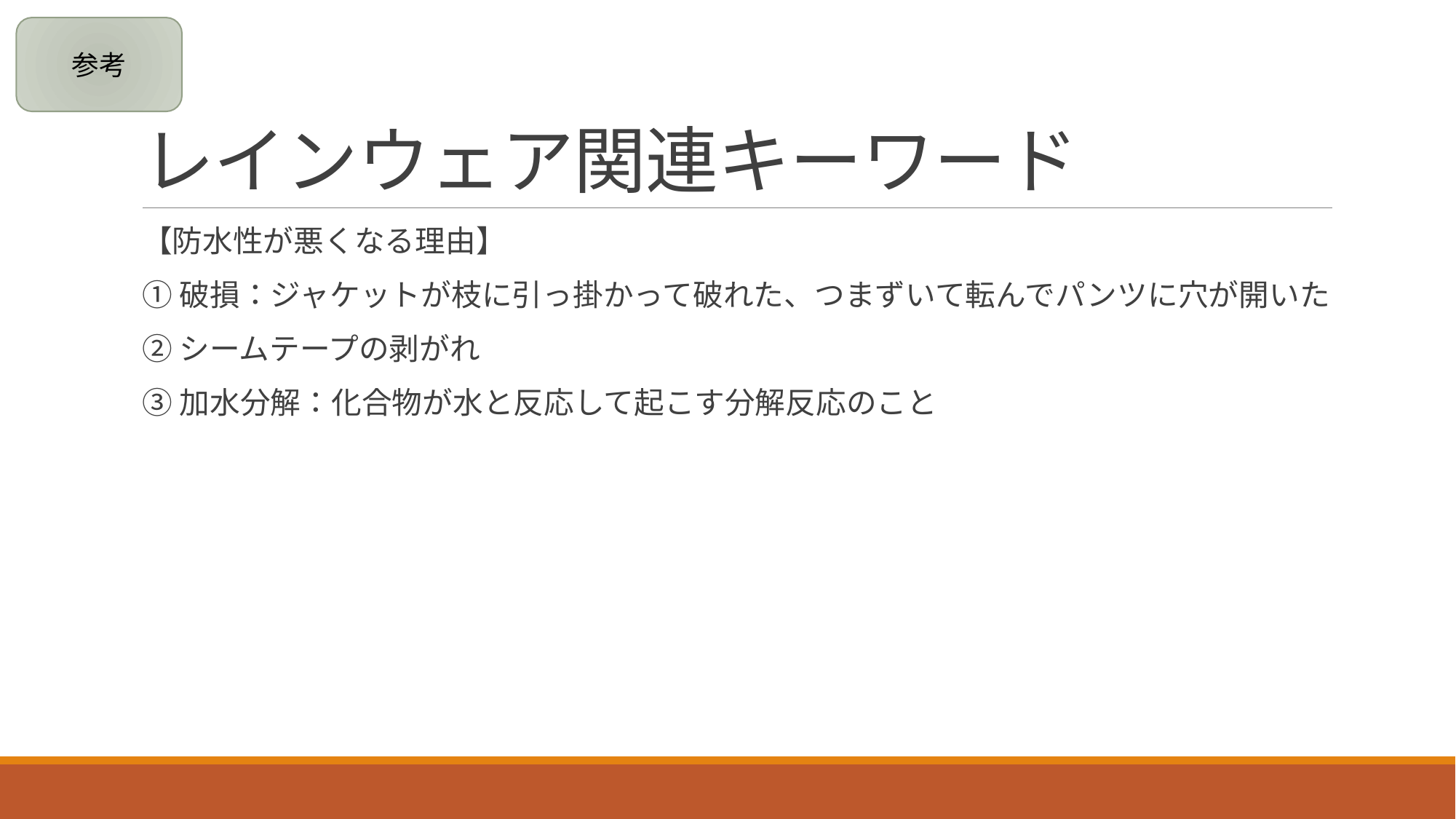

参考
# レインウェア関連キーワード
【防水性が悪くなる理由】
①破損：ジャケットが枝に引っ掛かって破れた、つまずいて転んでパンツに穴が開いた
②シームテープの剥がれ
③加水分解：化合物が水と反応して起こす分解反応のこと